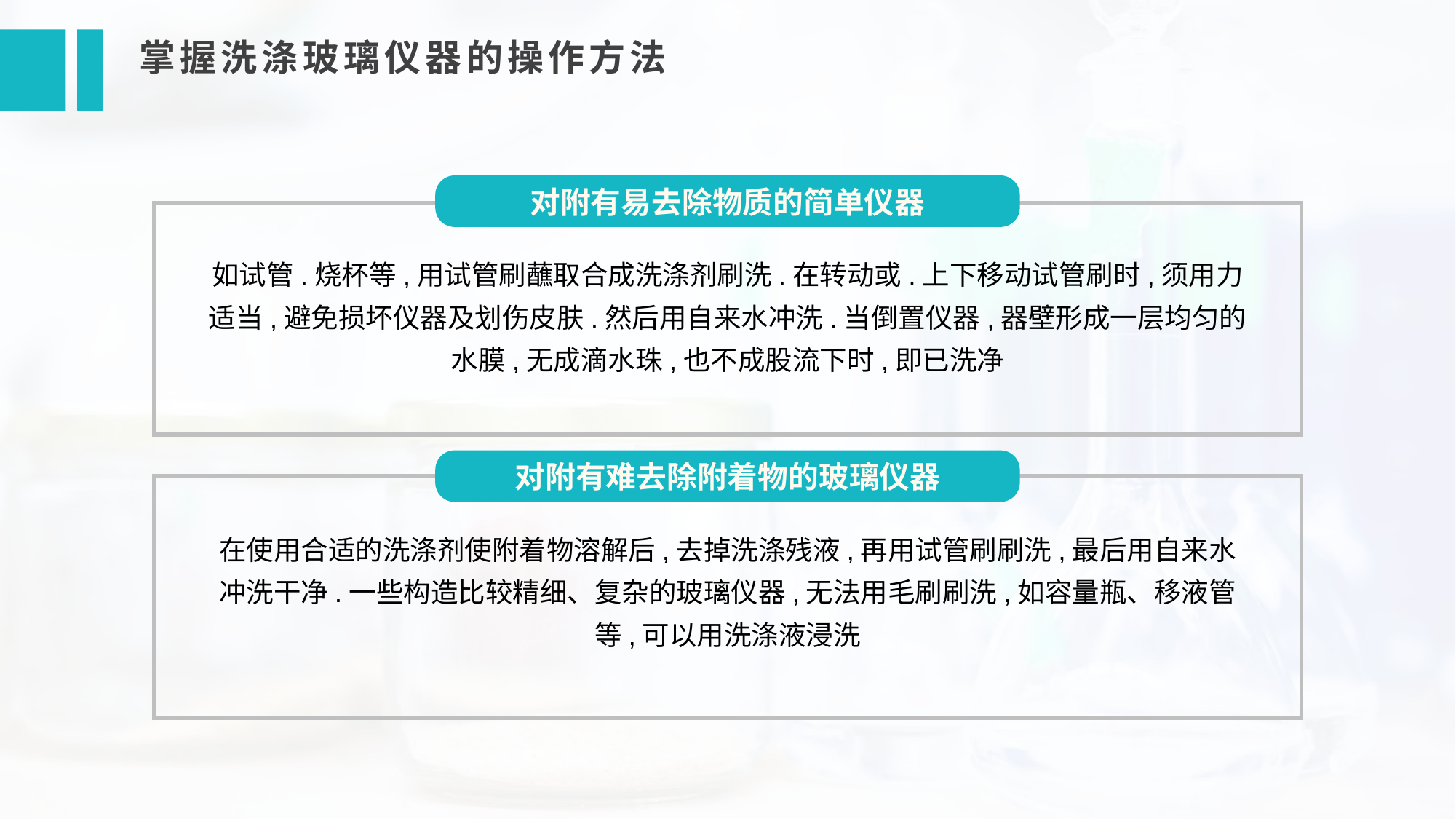

掌握洗涤玻璃仪器的操作方法
对附有易去除物质的简单仪器

如试管.烧杯等,用试管刷蘸取合成洗涤剂刷洗.在转动或.上下移动试管刷时,须用力适当,避免损坏仪器及划伤皮肤.然后用自来水冲洗.当倒置仪器,器壁形成一层均匀的水膜,无成滴水珠,也不成股流下时,即已洗净
对附有难去除附着物的玻璃仪器

在使用合适的洗涤剂使附着物溶解后,去掉洗涤残液,再用试管刷刷洗,最后用自来水冲洗干净.一些构造比较精细、复杂的玻璃仪器,无法用毛刷刷洗,如容量瓶、移液管等,可以用洗涤液浸洗